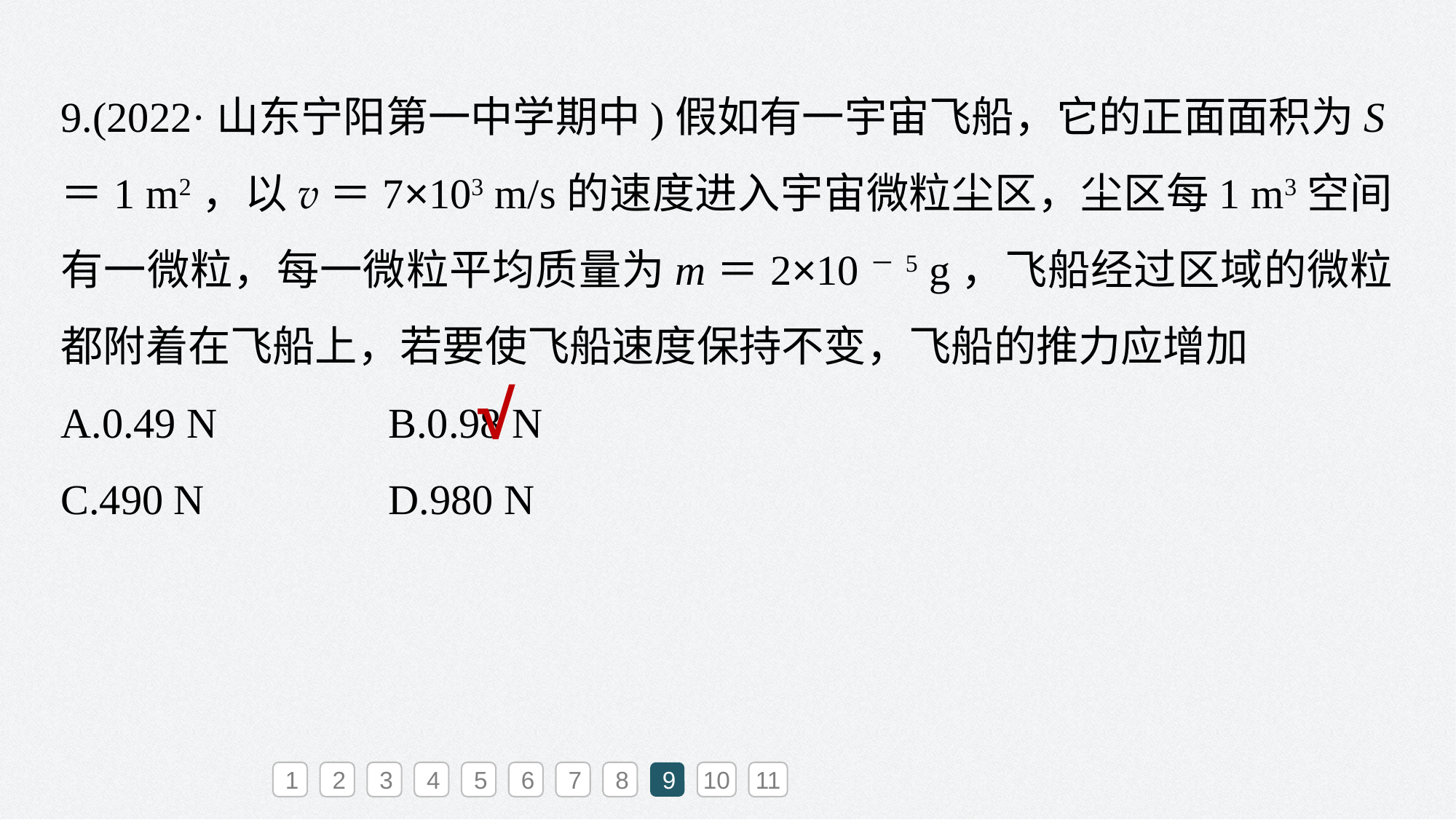

9.(2022·山东宁阳第一中学期中)假如有一宇宙飞船，它的正面面积为S＝1 m2，以v＝7×103 m/s的速度进入宇宙微粒尘区，尘区每1 m3空间有一微粒，每一微粒平均质量为m＝2×10－5 g，飞船经过区域的微粒都附着在飞船上，若要使飞船速度保持不变，飞船的推力应增加
A.0.49 N  		B.0.98 N
C.490 N  		D.980 N
√
1
2
3
4
5
6
7
8
9
10
11